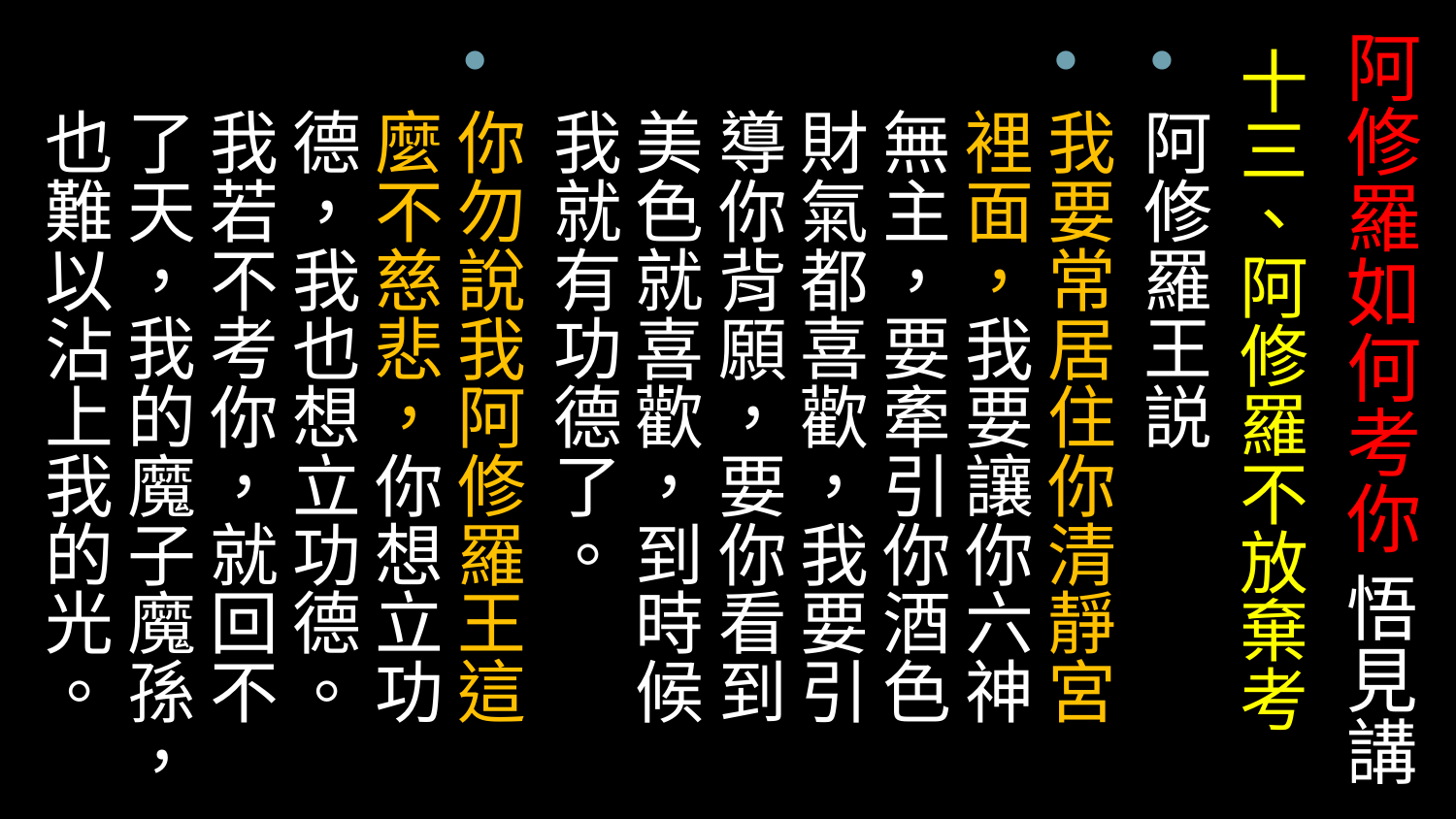

# 阿修羅如何考你 悟見講
十三、阿修羅不放棄考
阿修羅王説
我要常居住你清靜宮裡面，我要讓你六神無主，要牽引你酒色財氣都喜歡，我要引導你背願，要你看到美色就喜歡，到時候我就有功德了。
你勿說我阿修羅王這麼不慈悲，你想立功德，我也想立功德。我若不考你，就回不了天，我的魔子魔孫，也難以沾上我的光。